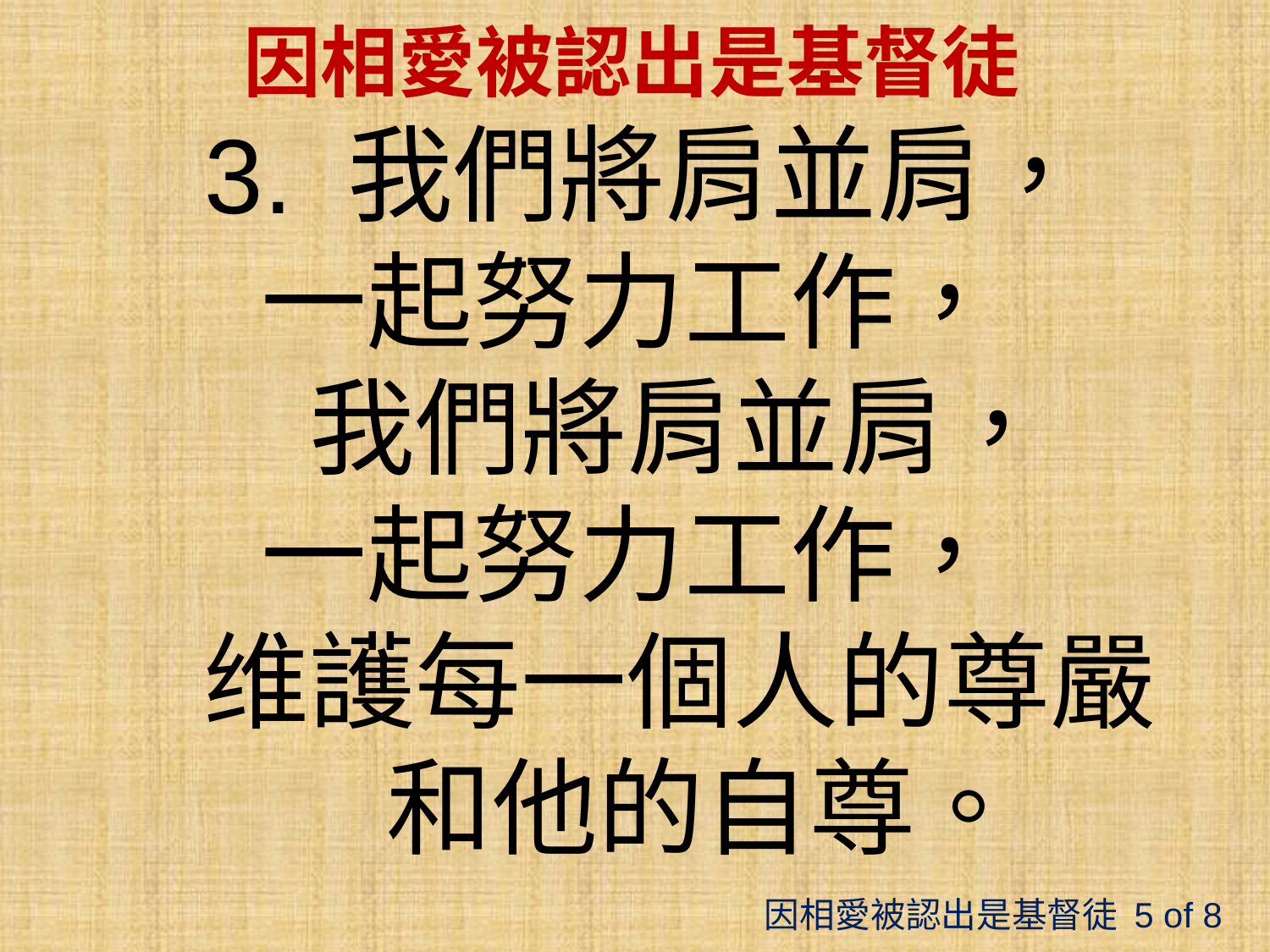

# 因相愛被認出是基督徒
 3. 我們將肩並肩，
一起努力工作，
   我們將肩並肩，
一起努力工作，
   维護每一個人的尊嚴
     和他的自尊。

因相愛被認出是基督徒 5 of 8